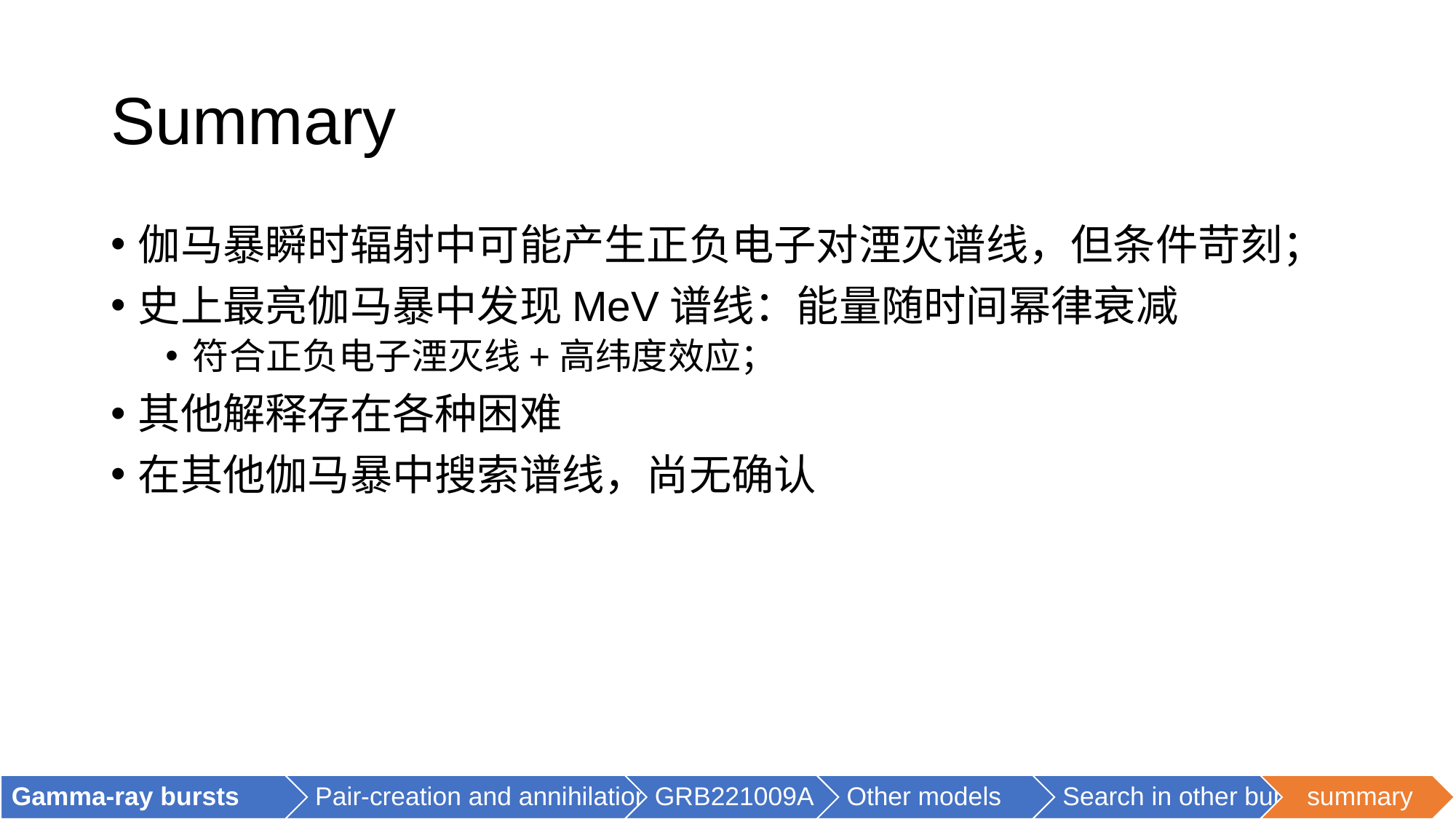

# Summary
伽马暴瞬时辐射中可能产生正负电子对湮灭谱线，但条件苛刻；
史上最亮伽马暴中发现MeV谱线：能量随时间幂律衰减
符合正负电子湮灭线+高纬度效应；
其他解释存在各种困难
在其他伽马暴中搜索谱线，尚无确认
Gamma-ray bursts
Pair-creation and annihilation
GRB221009A
Other models
Search in other bursts
summary